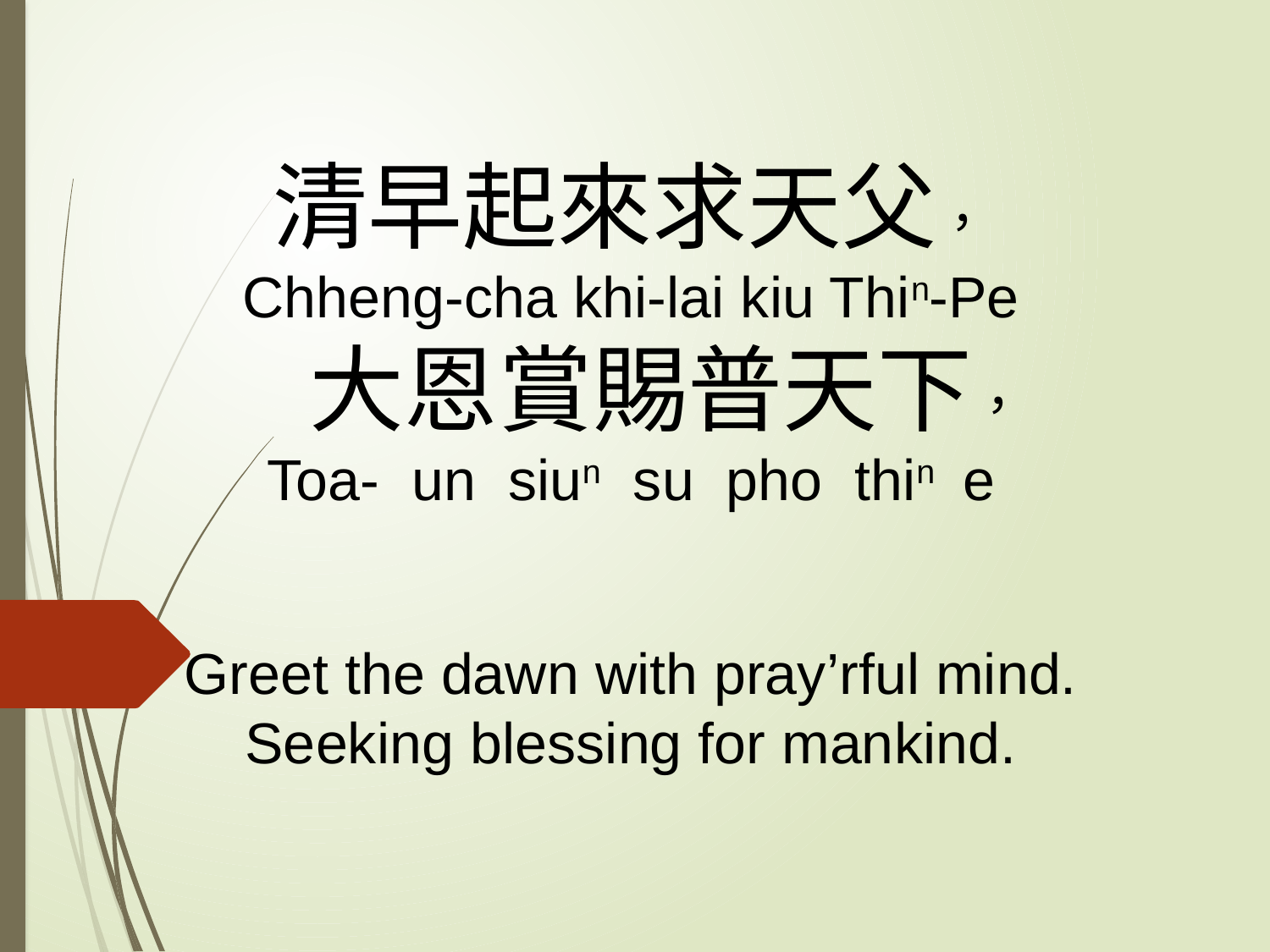

# 清早起來求天父， Chheng-cha khi-lai kiu Thin-Pe 大恩賞賜普天下， Toa-  un  siun  su  pho  thin   e Greet the dawn with pray’rful mind. Seeking blessing for mankind.